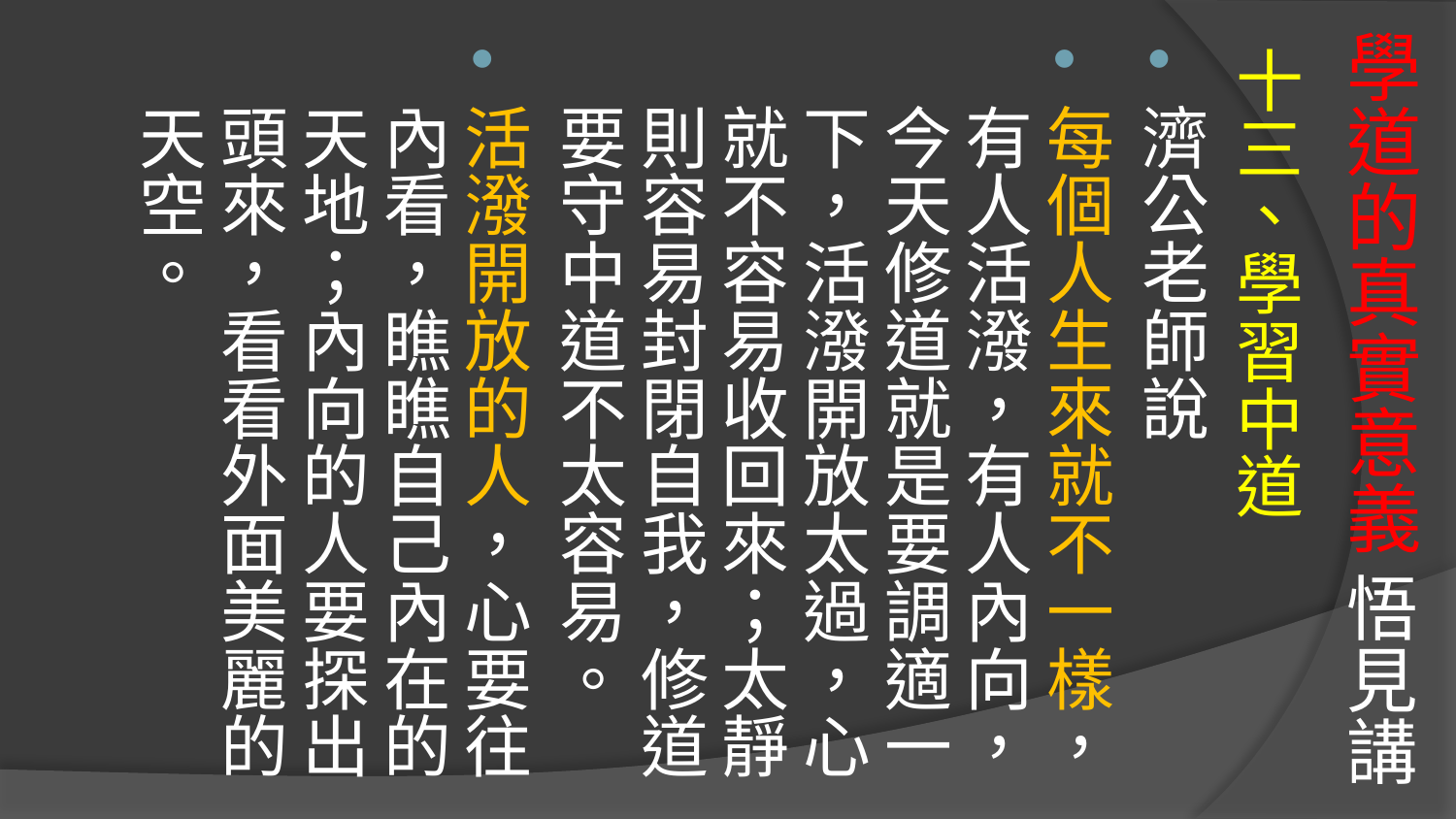

# 學道的真實意義 悟見講
十三、學習中道
濟公老師說
每個人生來就不一樣，有人活潑，有人內向，今天修道就是要調適一下，活潑開放太過，心就不容易收回來；太靜則容易封閉自我，修道要守中道不太容易。
活潑開放的人，心要往內看，瞧瞧自己內在的天地；內向的人要探出頭來，看看外面美麗的天空。